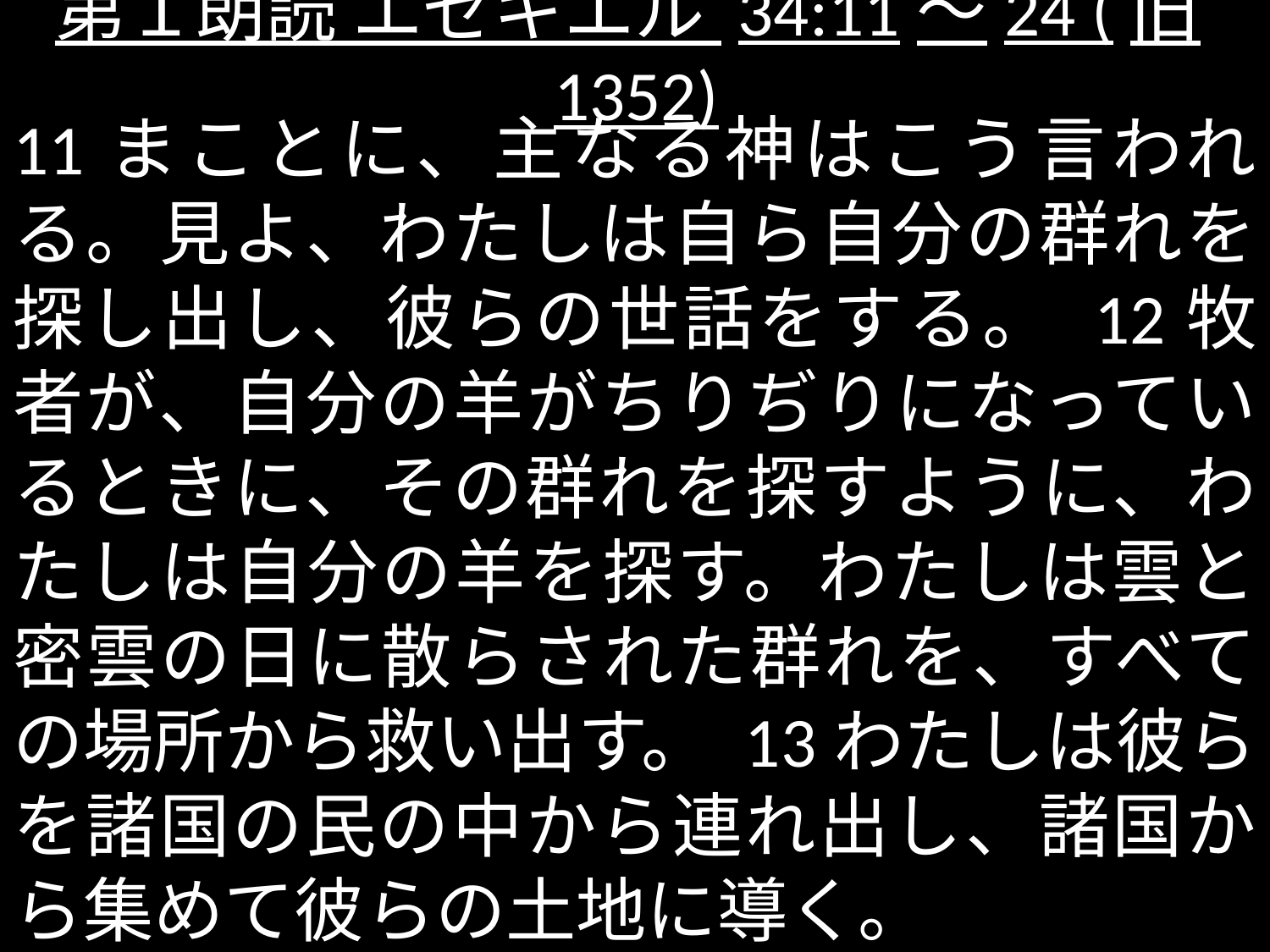

# 第１朗読 エゼキエル 34:11～24 (旧1352)
11まことに、主なる神はこう言われる。見よ、わたしは自ら自分の群れを探し出し、彼らの世話をする。 12牧者が、自分の羊がちりぢりになっているときに、その群れを探すように、わたしは自分の羊を探す。わたしは雲と密雲の日に散らされた群れを、すべての場所から救い出す。 13わたしは彼らを諸国の民の中から連れ出し、諸国から集めて彼らの土地に導く。